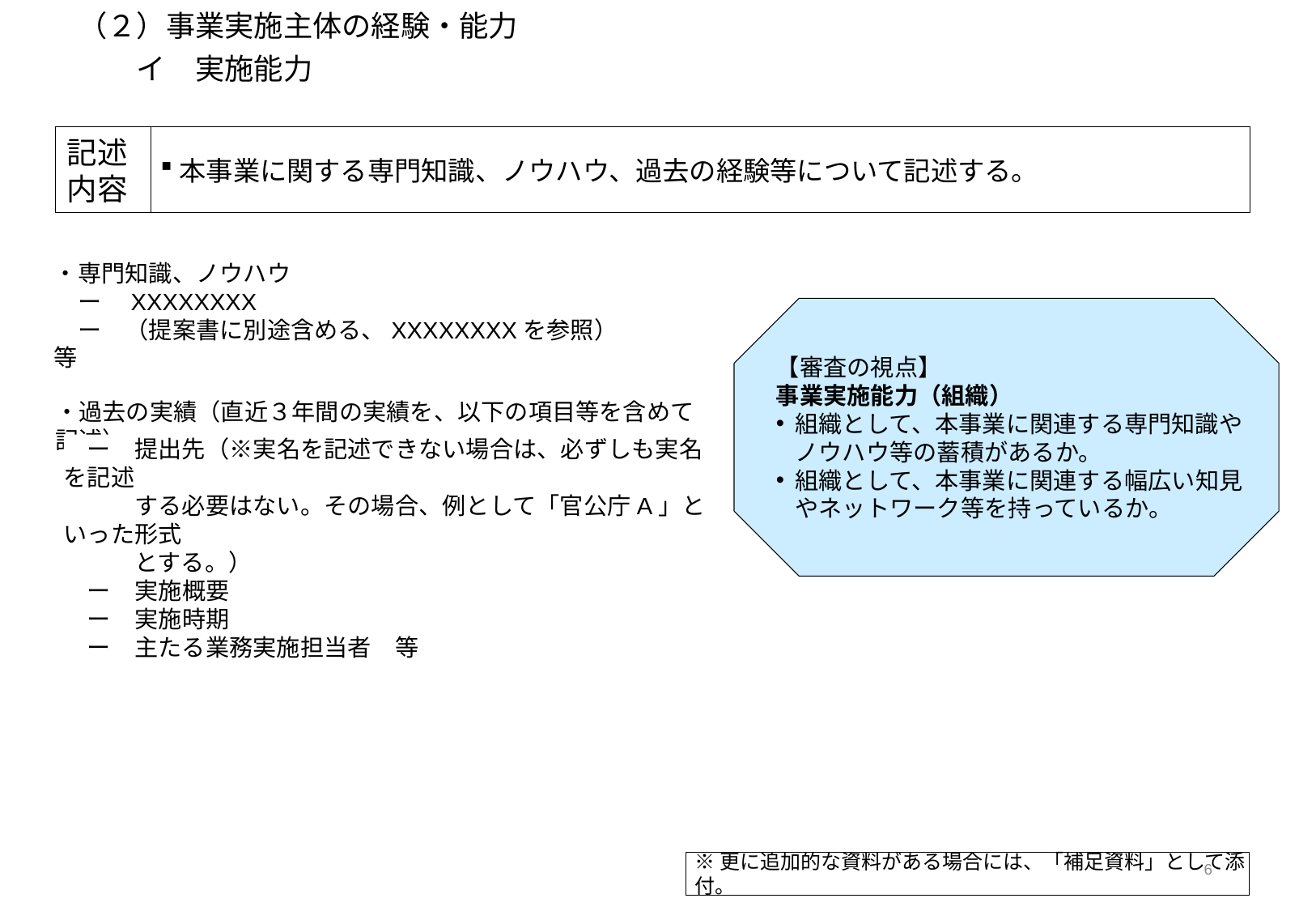

# （２）事業実施主体の経験・能力 　　イ　実施能力
本事業に関する専門知識、ノウハウ、過去の経験等について記述する。
記述内容
・専門知識、ノウハウ
　ー　XXXXXXXX
　ー　（提案書に別途含める、XXXXXXXXを参照）　等
【審査の視点】
事業実施能力（組織）
組織として、本事業に関連する専門知識やノウハウ等の蓄積があるか。
組織として、本事業に関連する幅広い知見やネットワーク等を持っているか。
・過去の実績（直近３年間の実績を、以下の項目等を含めて記述）
　ー　提出先（※実名を記述できない場合は、必ずしも実名を記述
　　　する必要はない。その場合、例として「官公庁A」といった形式
　　　とする。）
　ー　実施概要
　ー　実施時期
　ー　主たる業務実施担当者　等
6
※更に追加的な資料がある場合には、「補足資料」として添付。